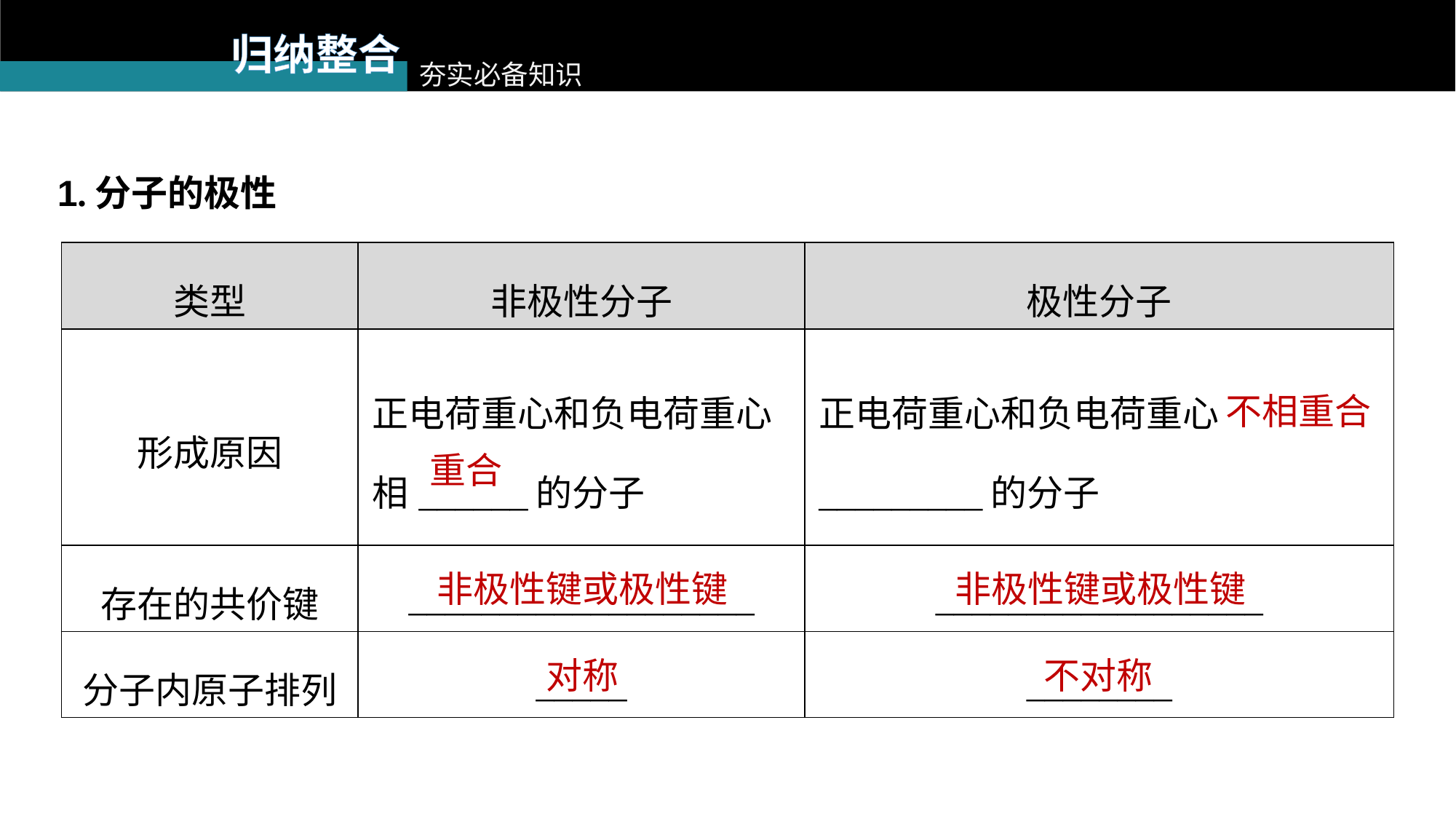

归纳整合
夯实必备知识

1.分子的极性
| 类型 | 非极性分子 | 极性分子 |
| --- | --- | --- |
| 形成原因 | 正电荷重心和负电荷重心相\_\_\_\_\_\_的分子 | 正电荷重心和负电荷重心\_\_\_\_\_\_\_\_\_的分子 |
| 存在的共价键 | \_\_\_\_\_\_\_\_\_\_\_\_\_\_\_\_\_\_\_ | \_\_\_\_\_\_\_\_\_\_\_\_\_\_\_\_\_\_ |
| 分子内原子排列 | \_\_\_\_\_ | \_\_\_\_\_\_\_\_ |
不相重合
重合
非极性键或极性键
非极性键或极性键
对称
不对称